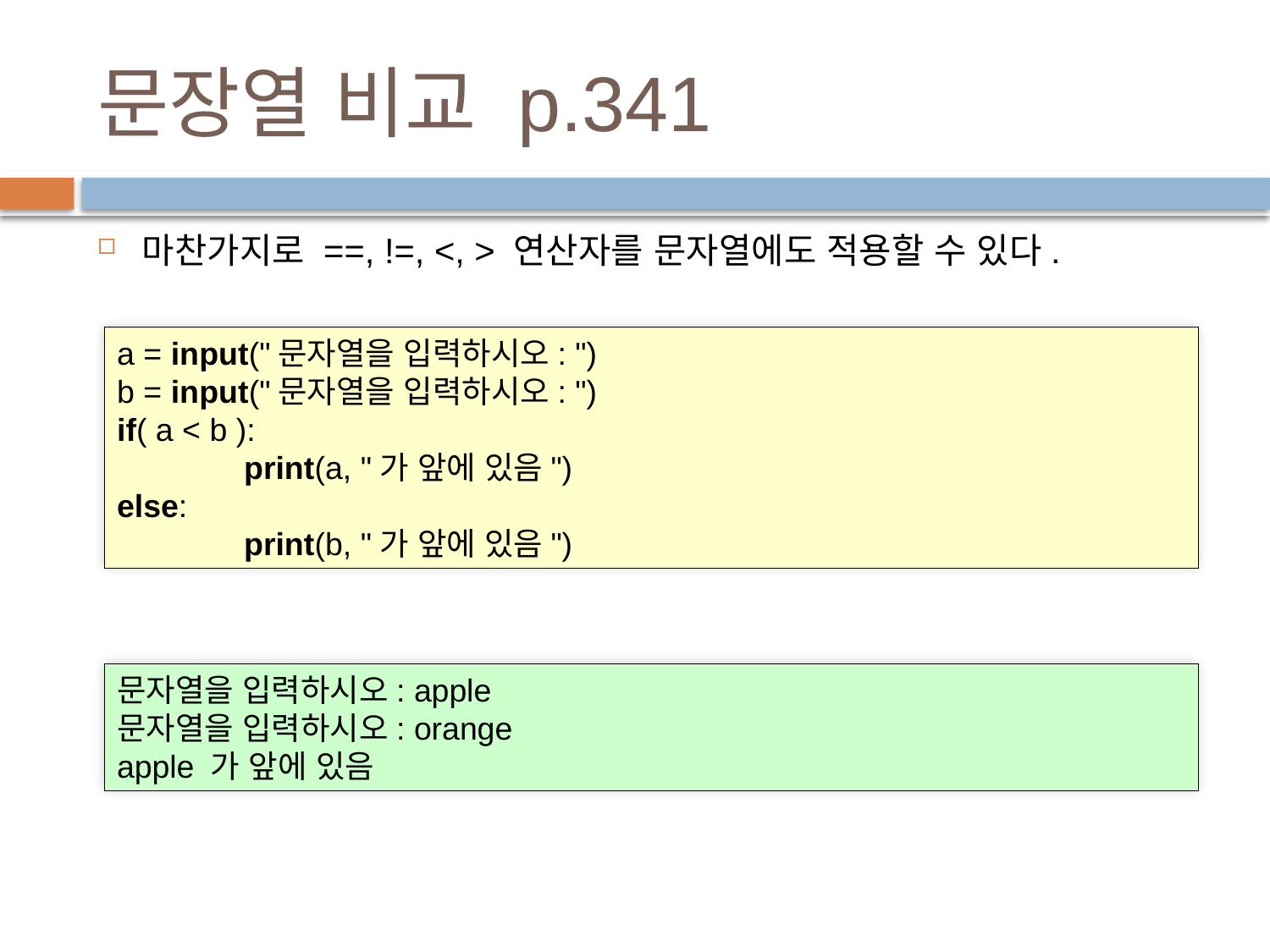

# 문장열 비교 p.341
마찬가지로 ==, !=, <, > 연산자를 문자열에도 적용할 수 있다.
a = input("문자열을 입력하시오: ")
b = input("문자열을 입력하시오: ")
if( a < b ):
	print(a, "가 앞에 있음")
else:
	print(b, "가 앞에 있음")
문자열을 입력하시오: apple
문자열을 입력하시오: orange
apple 가 앞에 있음